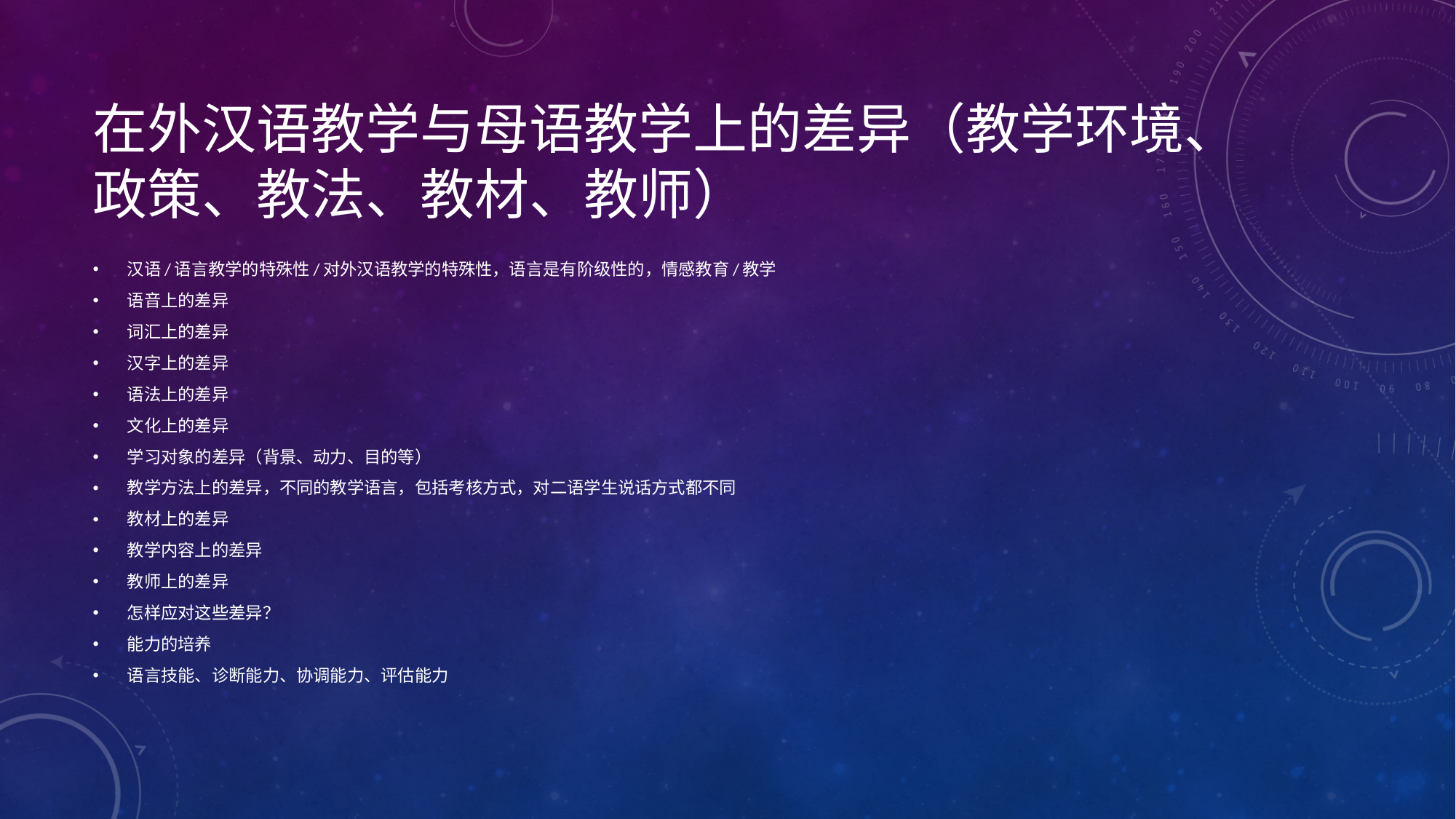

# 在外汉语教学与母语教学上的差异（教学环境、政策、教法、教材、教师）
汉语/语言教学的特殊性/对外汉语教学的特殊性，语言是有阶级性的，情感教育/教学
语音上的差异
词汇上的差异
汉字上的差异
语法上的差异
文化上的差异
学习对象的差异（背景、动力、目的等）
教学方法上的差异，不同的教学语言，包括考核方式，对二语学生说话方式都不同
教材上的差异
教学内容上的差异
教师上的差异
怎样应对这些差异？
能力的培养
语言技能、诊断能力、协调能力、评估能力